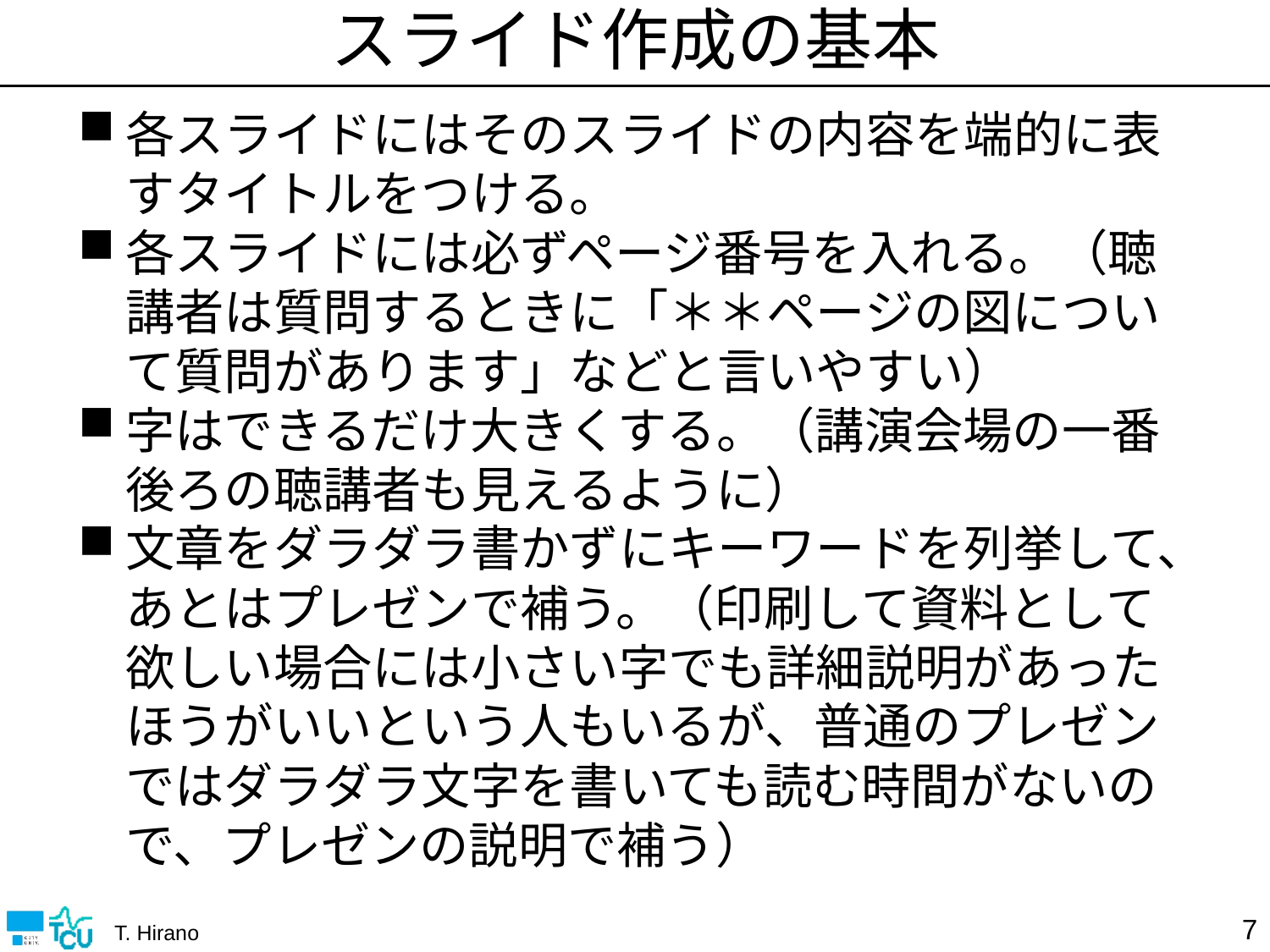

# スライド作成の基本
各スライドにはそのスライドの内容を端的に表すタイトルをつける。
各スライドには必ずページ番号を入れる。（聴講者は質問するときに「＊＊ページの図について質問があります」などと言いやすい）
字はできるだけ大きくする。（講演会場の一番後ろの聴講者も見えるように）
文章をダラダラ書かずにキーワードを列挙して、あとはプレゼンで補う。（印刷して資料として欲しい場合には小さい字でも詳細説明があったほうがいいという人もいるが、普通のプレゼンではダラダラ文字を書いても読む時間がないので、プレゼンの説明で補う）